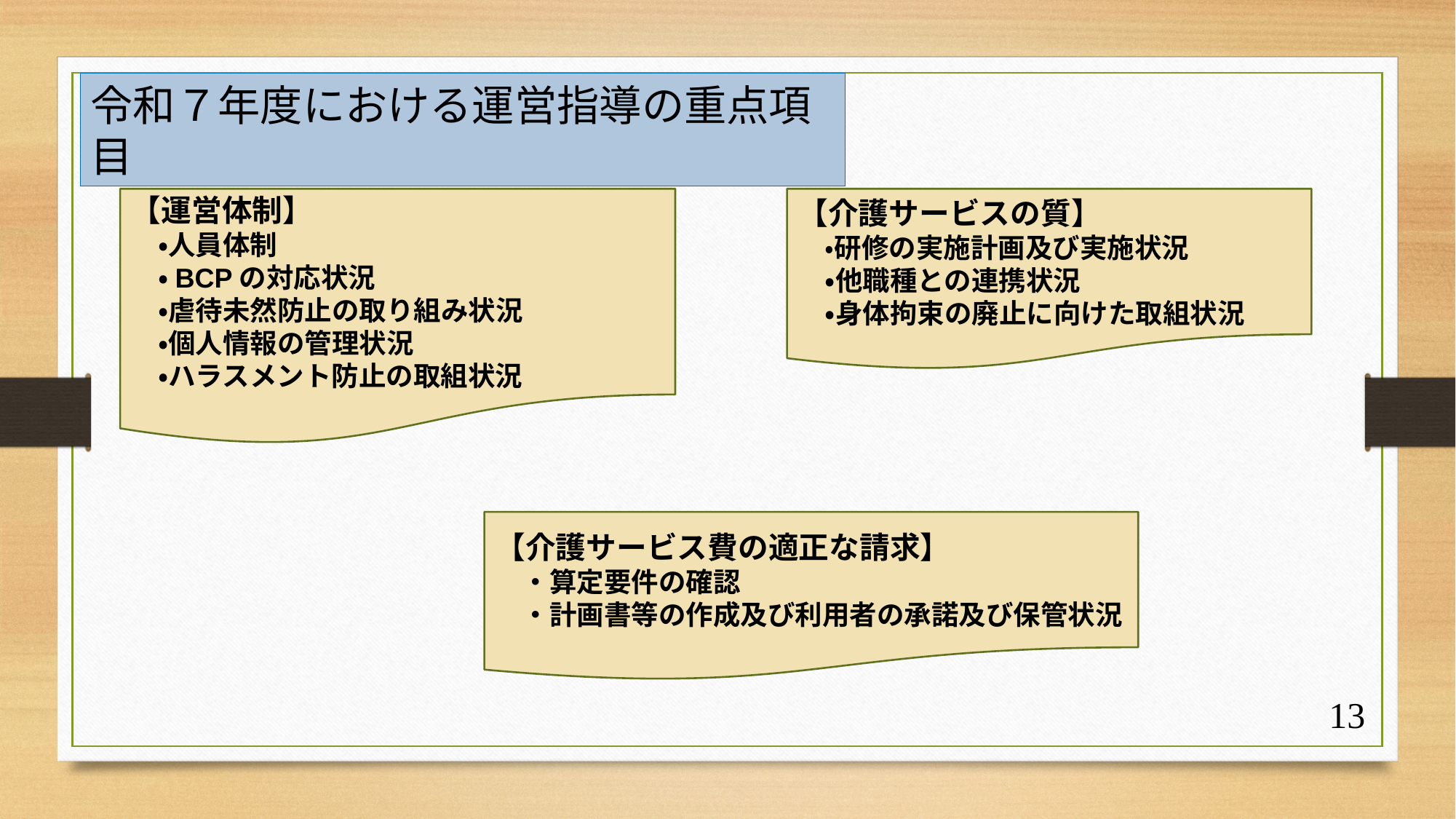

令和７年度における運営指導の重点項目
【運営体制】
　・人員体制
　・BCPの対応状況
　・虐待未然防止の取り組み状況
　・個人情報の管理状況
　・ハラスメント防止の取組状況
【介護サービスの質】
　・研修の実施計画及び実施状況
　・他職種との連携状況
　・身体拘束の廃止に向けた取組状況
【介護サービス費の適正な請求】
　・算定要件の確認
　・計画書等の作成及び利用者の承諾及び保管状況
13